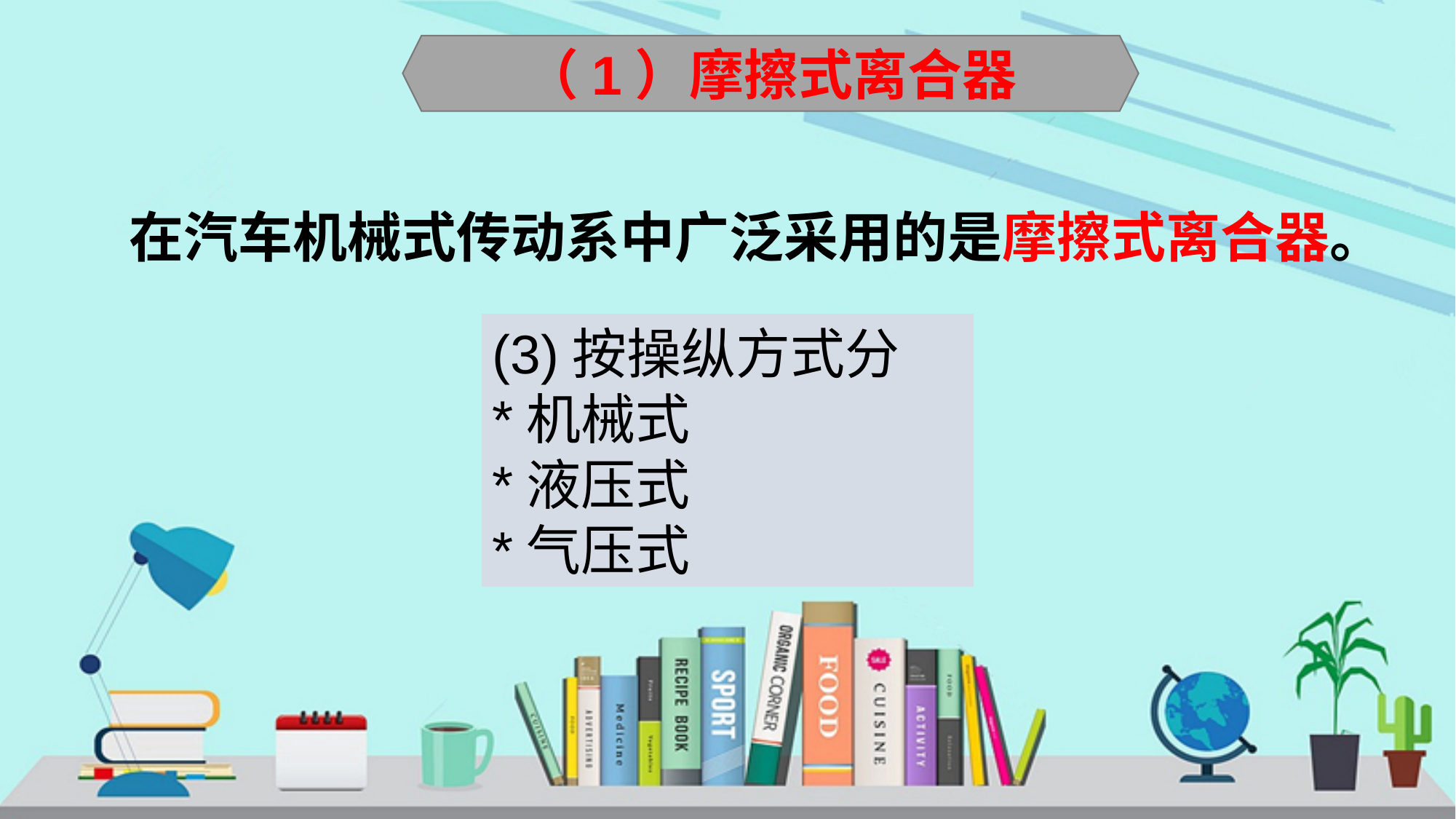

（1）摩擦式离合器
 在汽车机械式传动系中广泛采用的是摩擦式离合器。
(3)按操纵方式分
*机械式
*液压式
*气压式